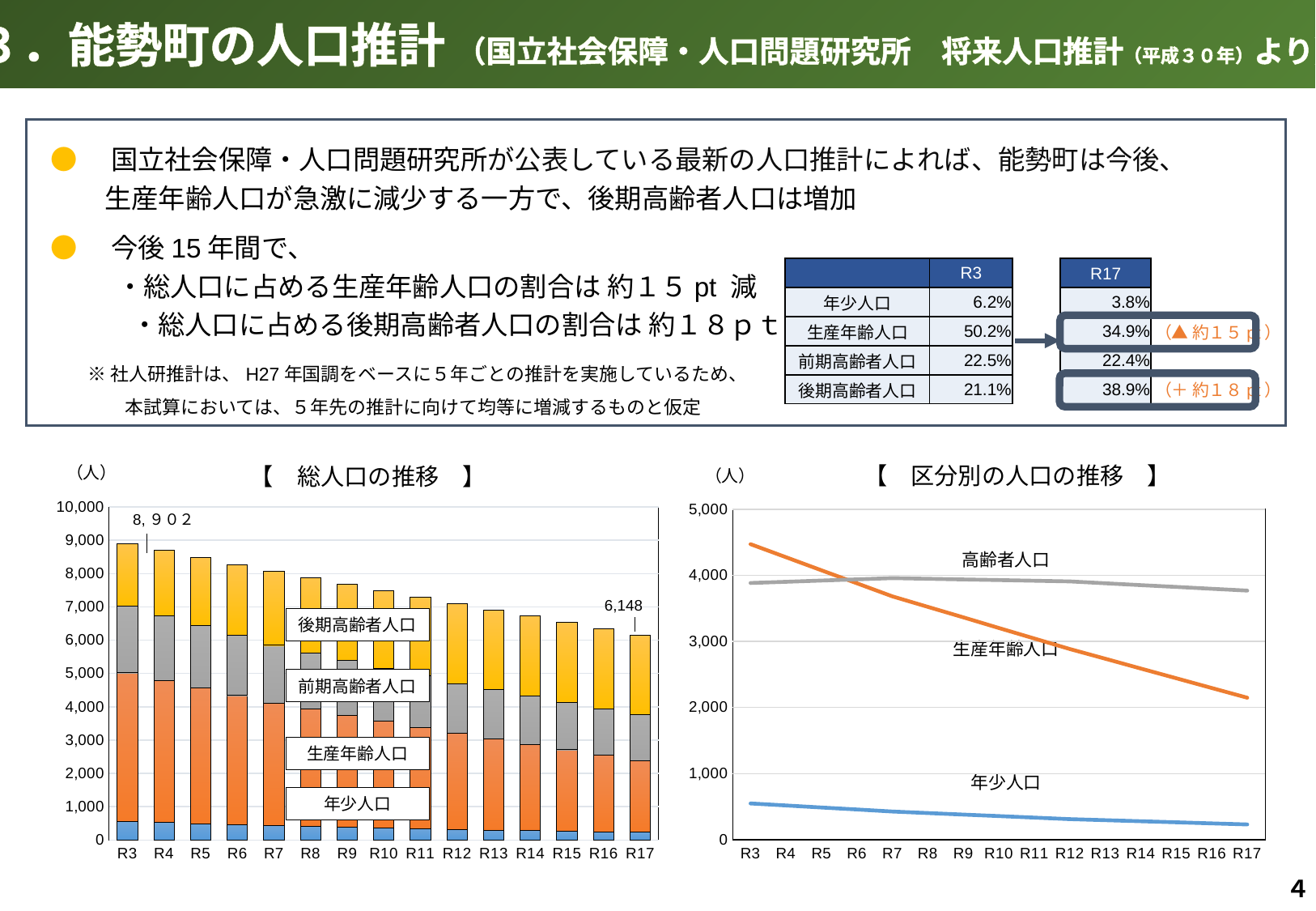

３．能勢町の人口推計 （国立社会保障・人口問題研究所　将来人口推計（平成３０年）より）

●　国立社会保障・人口問題研究所が公表している最新の人口推計によれば、能勢町は今後、
　　生産年齢人口が急激に減少する一方で、後期高齢者人口は増加
●　今後15年間で、
　　  ・総人口に占める生産年齢人口の割合は 約１５pt 減
　　　・総人口に占める後期高齢者人口の割合は 約１８ｐｔ 増
　　※ 社人研推計は、H27年国調をベースに５年ごとの推計を実施しているため、
　　　　本試算においては、５年先の推計に向けて均等に増減するものと仮定
| R17 |
| --- |
| 3.8% |
| 34.9% |
| 22.4% |
| 38.9% |
|  | R3 |
| --- | --- |
| 年少人口 | 6.2% |
| 生産年齢人口 | 50.2% |
| 前期高齢者人口 | 22.5% |
| 後期高齢者人口 | 21.1% |

（▲ 約１５pt）

（＋ 約１８pt）
【　区分別の人口の推移　】
【　総人口の推移　】
（人）
（人）

### Chart

| Category | 年少人口 | 生産年齢人口 | 高齢者人口 |
|---|---|---|---|
| R3 | 549.0 | 4470.0 | 3883.0 |
| R4 | 519.0 | 4273.0 | 3901.0 |
| R5 | 488.0 | 4075.0 | 3920.0 |
| R6 | 458.0 | 3878.0 | 3938.0 |
| R7 | 427.0 | 3681.0 | 3957.0 |
| R8 | 404.0 | 3522.0 | 3947.0 |
| R9 | 381.0 | 3363.0 | 3937.0 |
| R10 | 358.0 | 3203.0 | 3927.0 |
| R11 | 335.0 | 3044.0 | 3917.0 |
| R12 | 312.0 | 2885.0 | 3907.0 |
| R13 | 296.0 | 2738.0 | 3879.0 |
| R14 | 280.0 | 2590.0 | 3851.0 |
| R15 | 264.0 | 2443.0 | 3824.0 |
| R16 | 248.0 | 2295.0 | 3796.0 |
| R17 | 232.0 | 2148.0 | 3768.0 |

### Chart

| Category | 年少人口 | 生産年齢人口 | 前期高齢者人口 | 後期高齢者人口 |
|---|---|---|---|---|
| R3 | 549.0 | 4470.0 | 2006.0 | 1877.0 |
| R4 | 519.0 | 4273.0 | 1939.0 | 1962.0 |
| R5 | 488.0 | 4075.0 | 1872.0 | 2048.0 |
| R6 | 458.0 | 3878.0 | 1805.0 | 2133.0 |
| R7 | 427.0 | 3681.0 | 1738.0 | 2219.0 |
| R8 | 404.0 | 3522.0 | 1691.0 | 2256.0 |
| R9 | 381.0 | 3363.0 | 1644.0 | 2293.0 |
| R10 | 358.0 | 3203.0 | 1596.0 | 2331.0 |
| R11 | 335.0 | 3044.0 | 1549.0 | 2368.0 |
| R12 | 312.0 | 2885.0 | 1502.0 | 2405.0 |
| R13 | 296.0 | 2738.0 | 1477.0 | 2402.0 |
| R14 | 280.0 | 2590.0 | 1452.0 | 2399.0 |
| R15 | 264.0 | 2443.0 | 1427.0 | 2397.0 |
| R16 | 248.0 | 2295.0 | 1402.0 | 2394.0 |
| R17 | 232.0 | 2148.0 | 1377.0 | 2391.0 |
8,９０２
高齢者人口
6,148
後期高齢者人口
生産年齢人口
前期高齢者人口
生産年齢人口
年少人口
年少人口
４